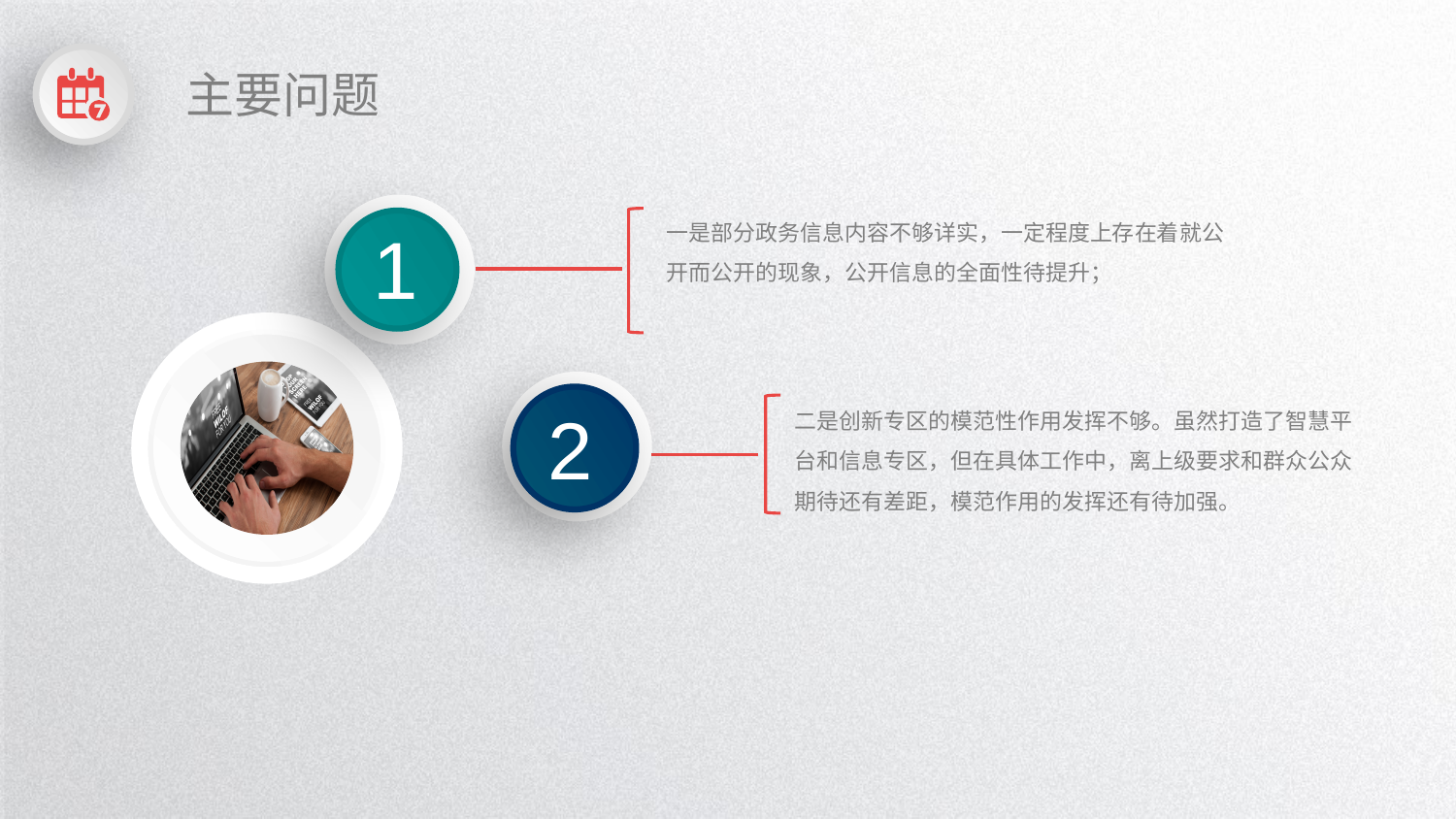

主要问题

一是部分政务信息内容不够详实，一定程度上存在着就公开而公开的现象，公开信息的全面性待提升；

1

2
二是创新专区的模范性作用发挥不够。虽然打造了智慧平台和信息专区，但在具体工作中，离上级要求和群众公众期待还有差距，模范作用的发挥还有待加强。